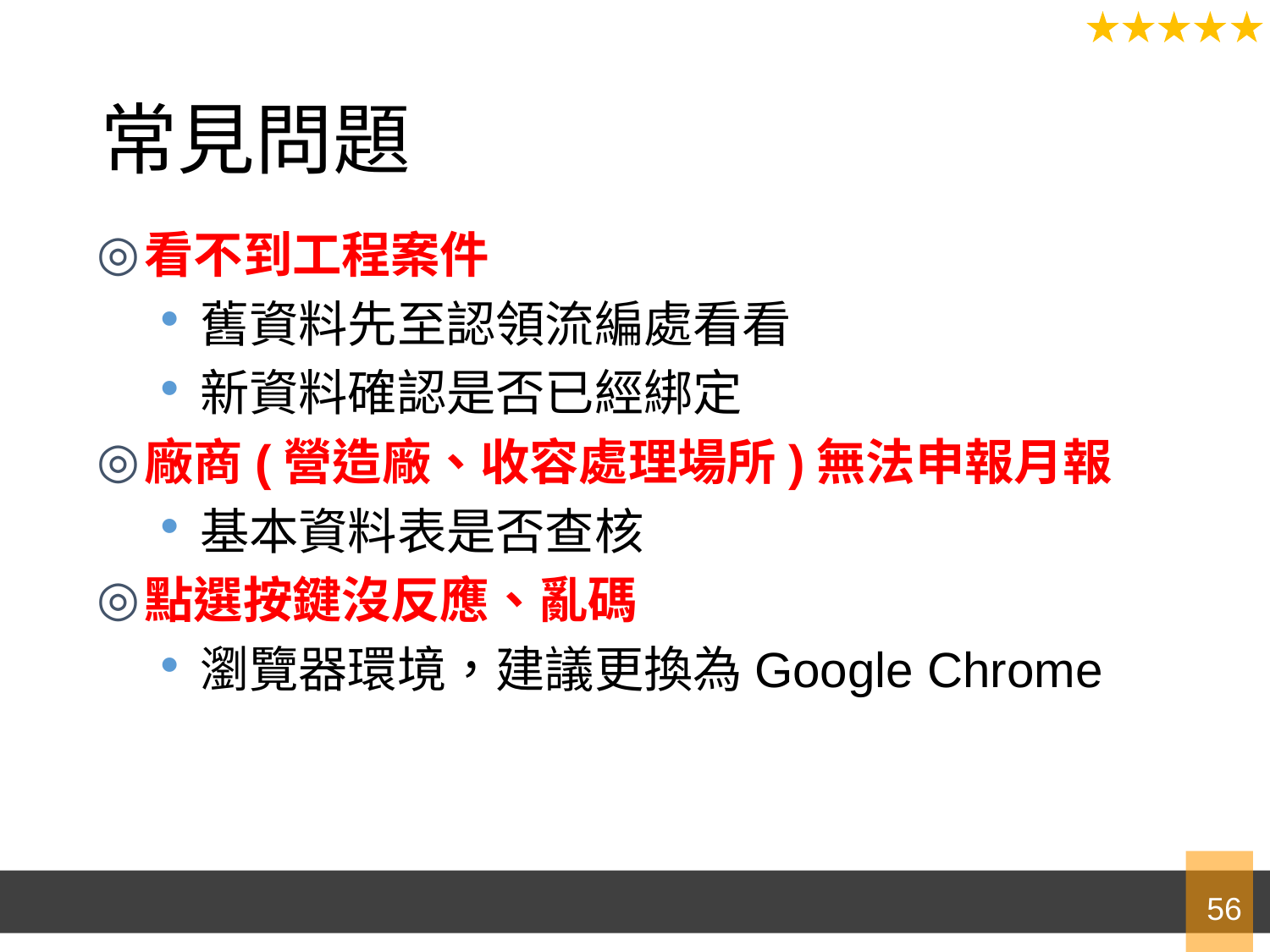

# 常見問題
看不到工程案件
舊資料先至認領流編處看看
新資料確認是否已經綁定
廠商(營造廠、收容處理場所)無法申報月報
基本資料表是否查核
點選按鍵沒反應、亂碼
瀏覽器環境，建議更換為Google Chrome

56